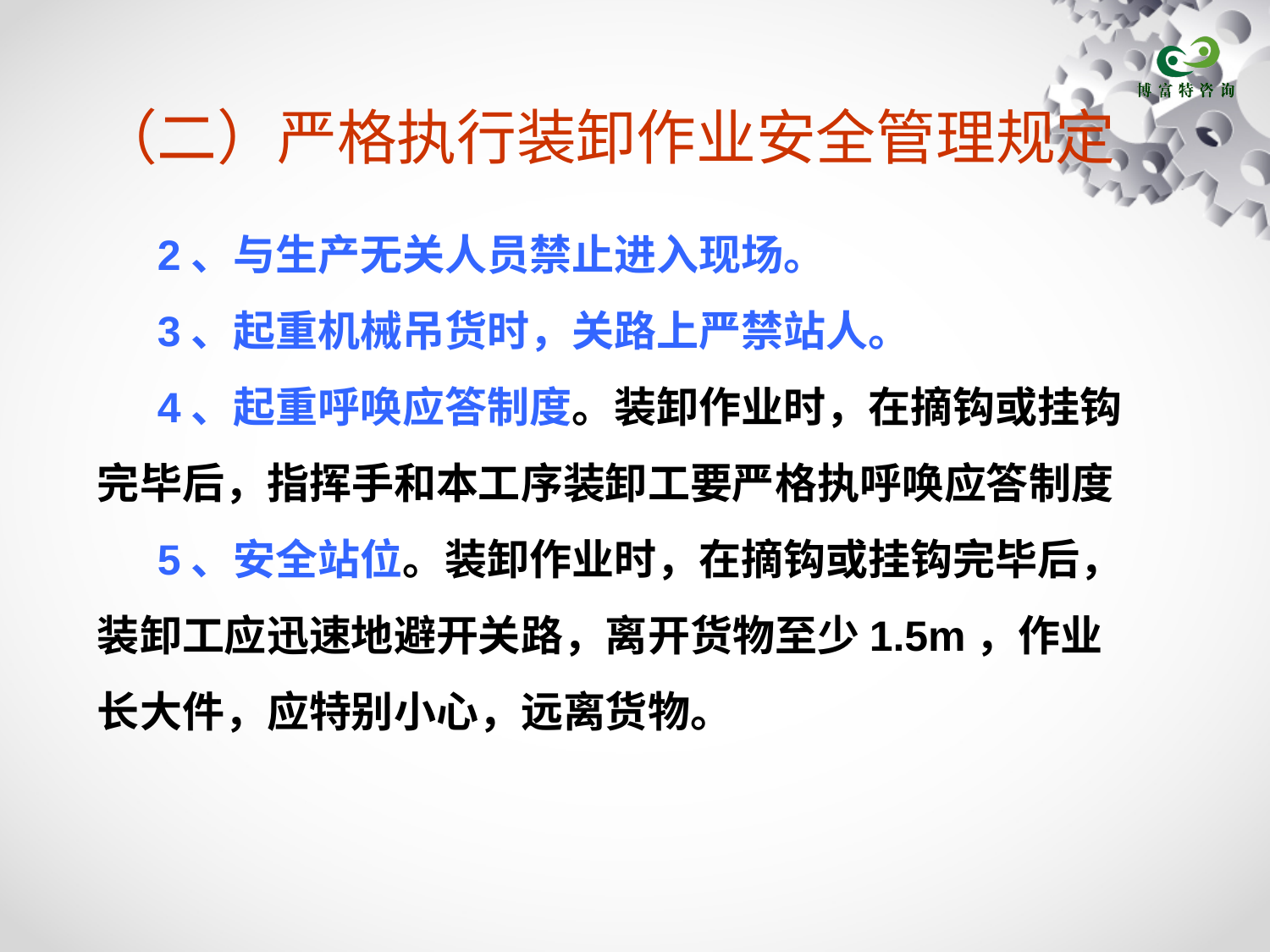

# （二）严格执行装卸作业安全管理规定
2、与生产无关人员禁止进入现场。
3、起重机械吊货时，关路上严禁站人。
4、起重呼唤应答制度。装卸作业时，在摘钩或挂钩完毕后，指挥手和本工序装卸工要严格执呼唤应答制度
5、安全站位。装卸作业时，在摘钩或挂钩完毕后，装卸工应迅速地避开关路，离开货物至少1.5m，作业长大件，应特别小心，远离货物。